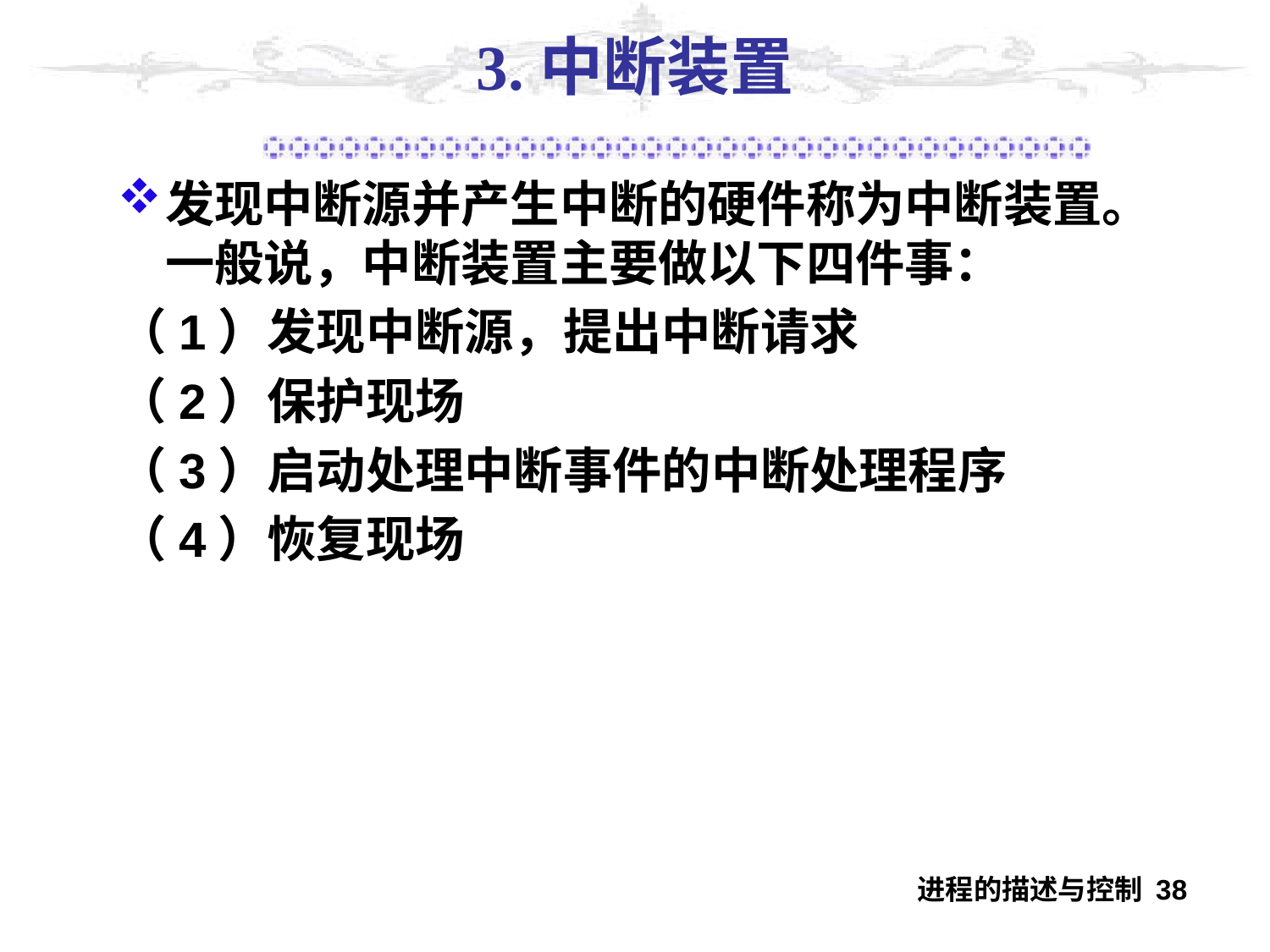

# 3.中断装置
发现中断源并产生中断的硬件称为中断装置。一般说，中断装置主要做以下四件事：
（1）发现中断源，提出中断请求
（2）保护现场
（3）启动处理中断事件的中断处理程序
（4）恢复现场